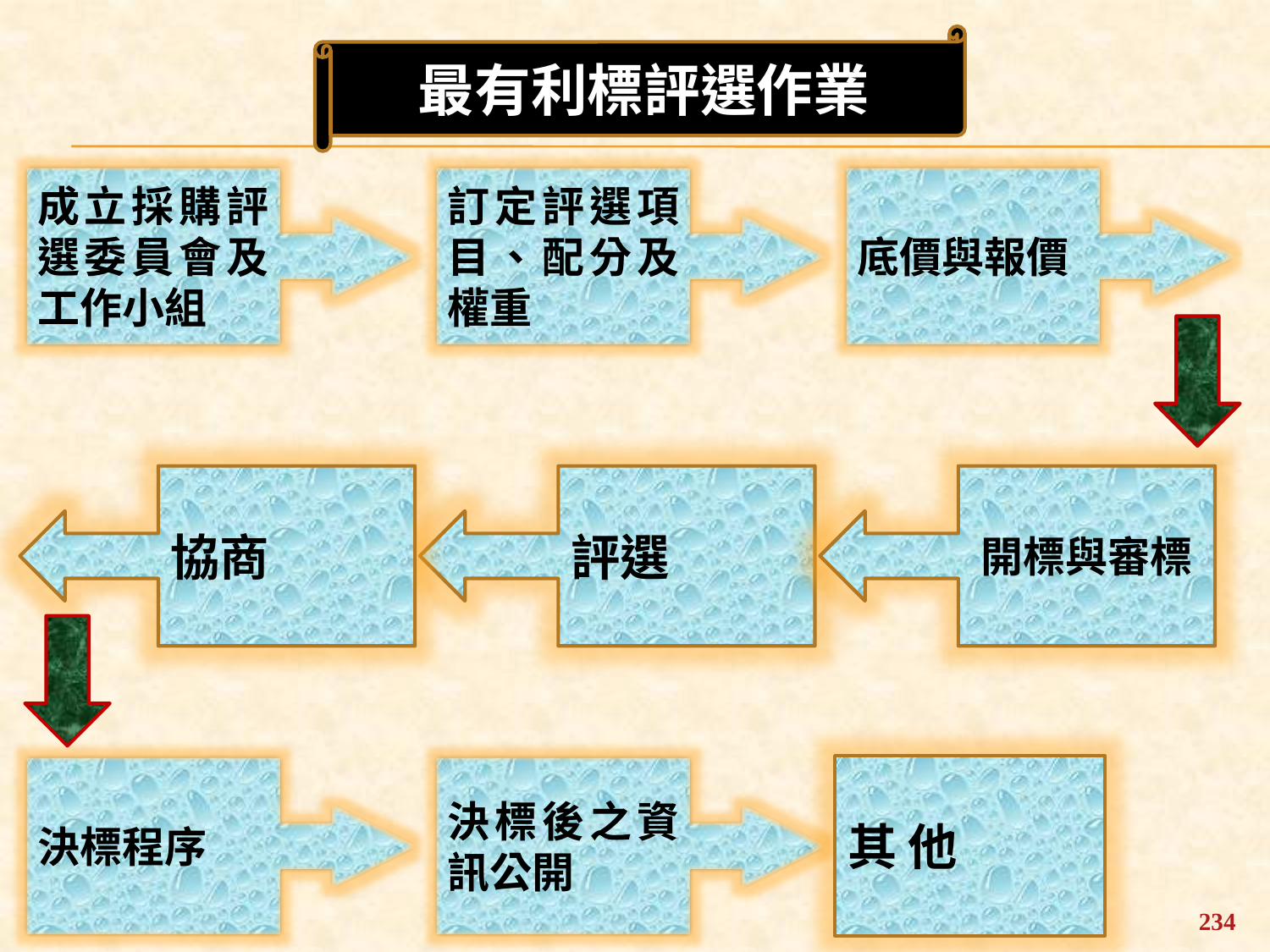

最有利標評選作業
成立採購評選委員會及工作小組
訂定評選項目、配分及權重
底價與報價

開標與審標
協商
評選

決標程序
決標後之資訊公開
其 他
234